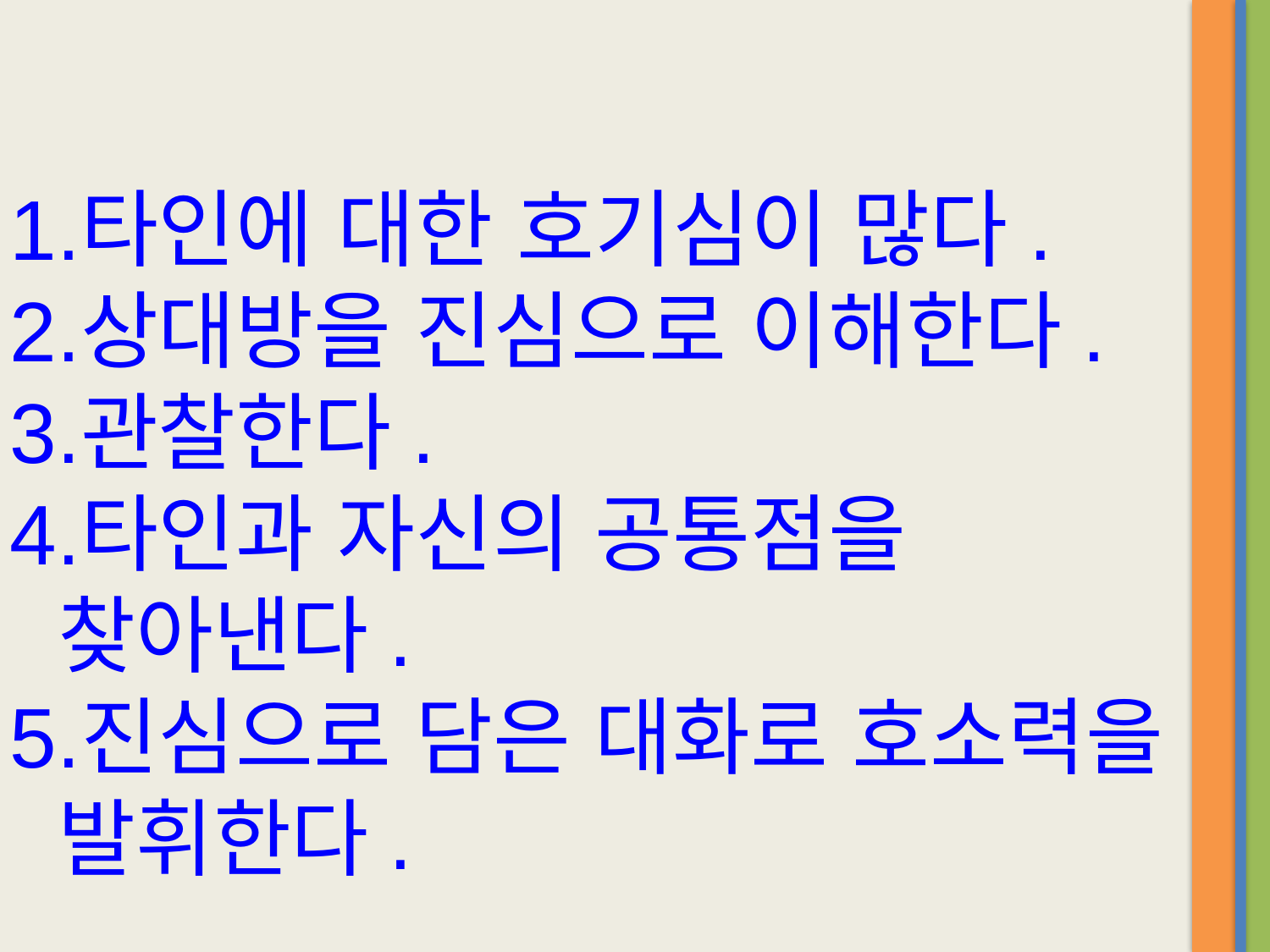

타인에 대한 호기심이 많다.
상대방을 진심으로 이해한다.
관찰한다.
타인과 자신의 공통점을 찾아낸다.
진심으로 담은 대화로 호소력을 발휘한다.